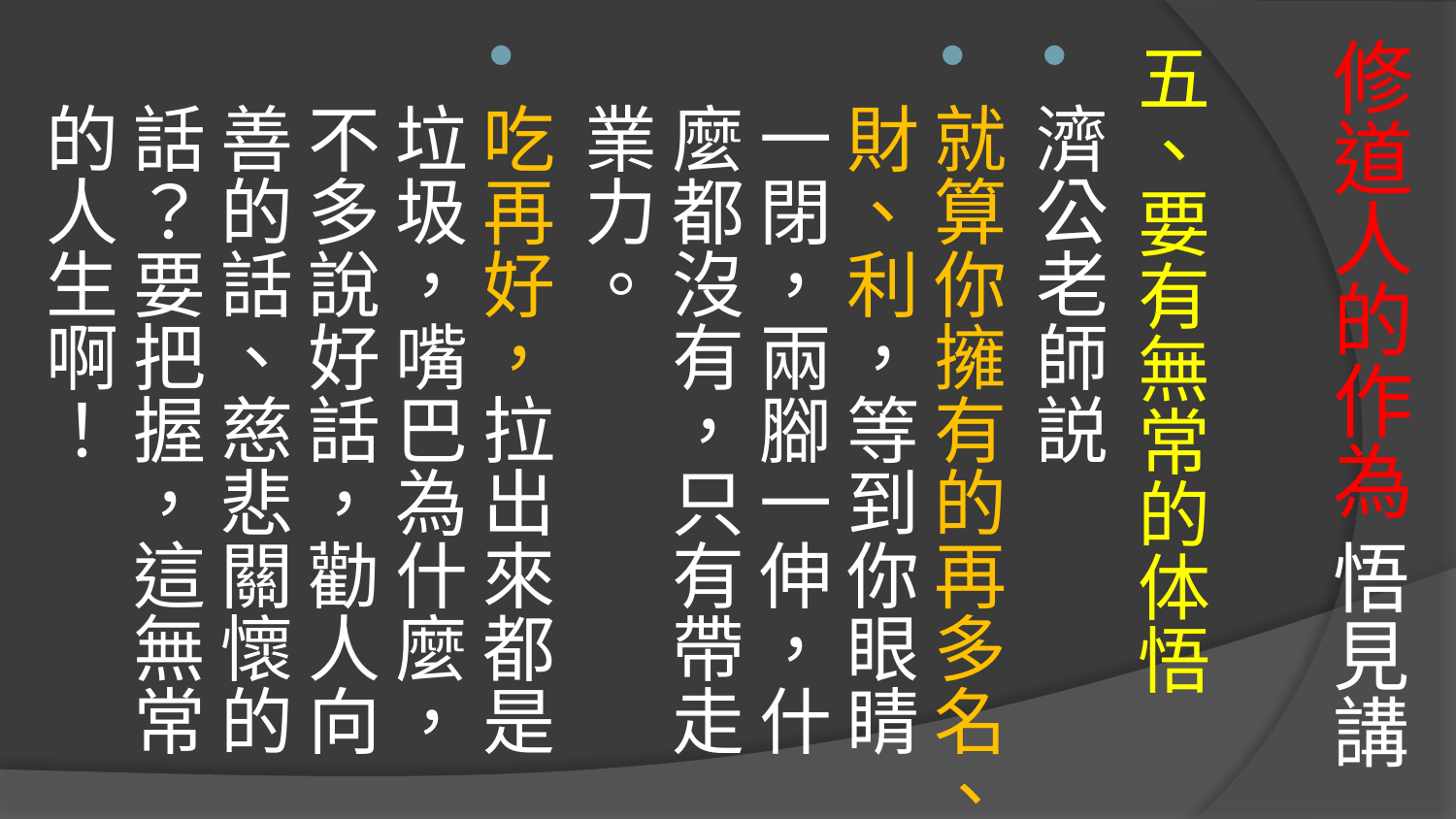

# 修道人的作為 悟見講
五、要有無常的体悟
濟公老師説
就算你擁有的再多名、財、利，等到你眼睛一閉，兩腳一伸，什麼都沒有，只有帶走業力。
吃再好，拉出來都是垃圾，嘴巴為什麼，不多說好話，勸人向善的話、慈悲關懷的話？要把握，這無常的人生啊！